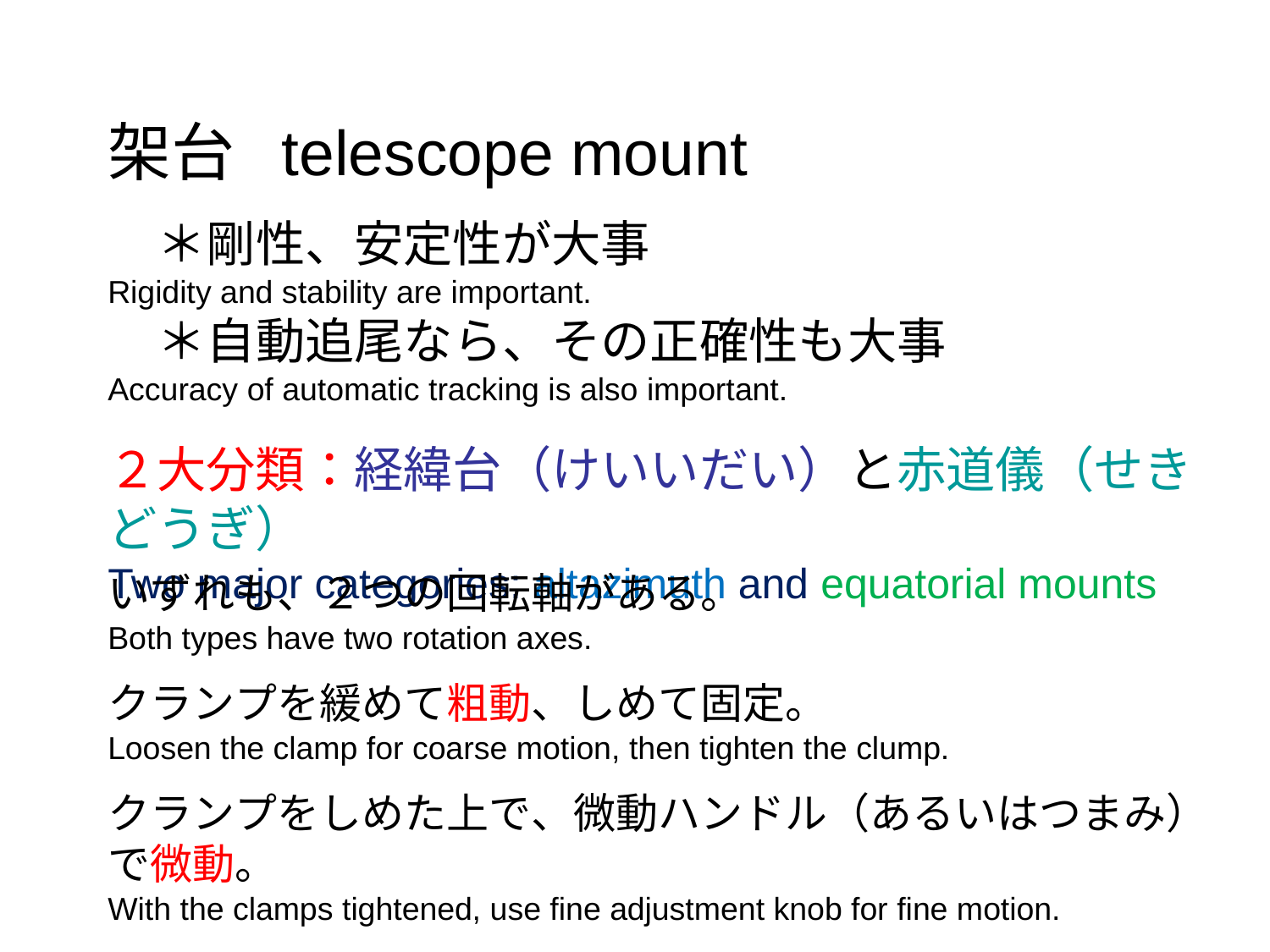

架台 telescope mount
　＊剛性、安定性が大事
Rigidity and stability are important.
　＊自動追尾なら、その正確性も大事
Accuracy of automatic tracking is also important.
２大分類：経緯台（けいいだい）と赤道儀（せきどうぎ）
Two major categories: altazimuth and equatorial mounts
いずれも、２つの回転軸がある。
Both types have two rotation axes.
クランプを緩めて粗動、しめて固定。
Loosen the clamp for coarse motion, then tighten the clump.
クランプをしめた上で、微動ハンドル（あるいはつまみ）で微動。
With the clamps tightened, use fine adjustment knob for fine motion.